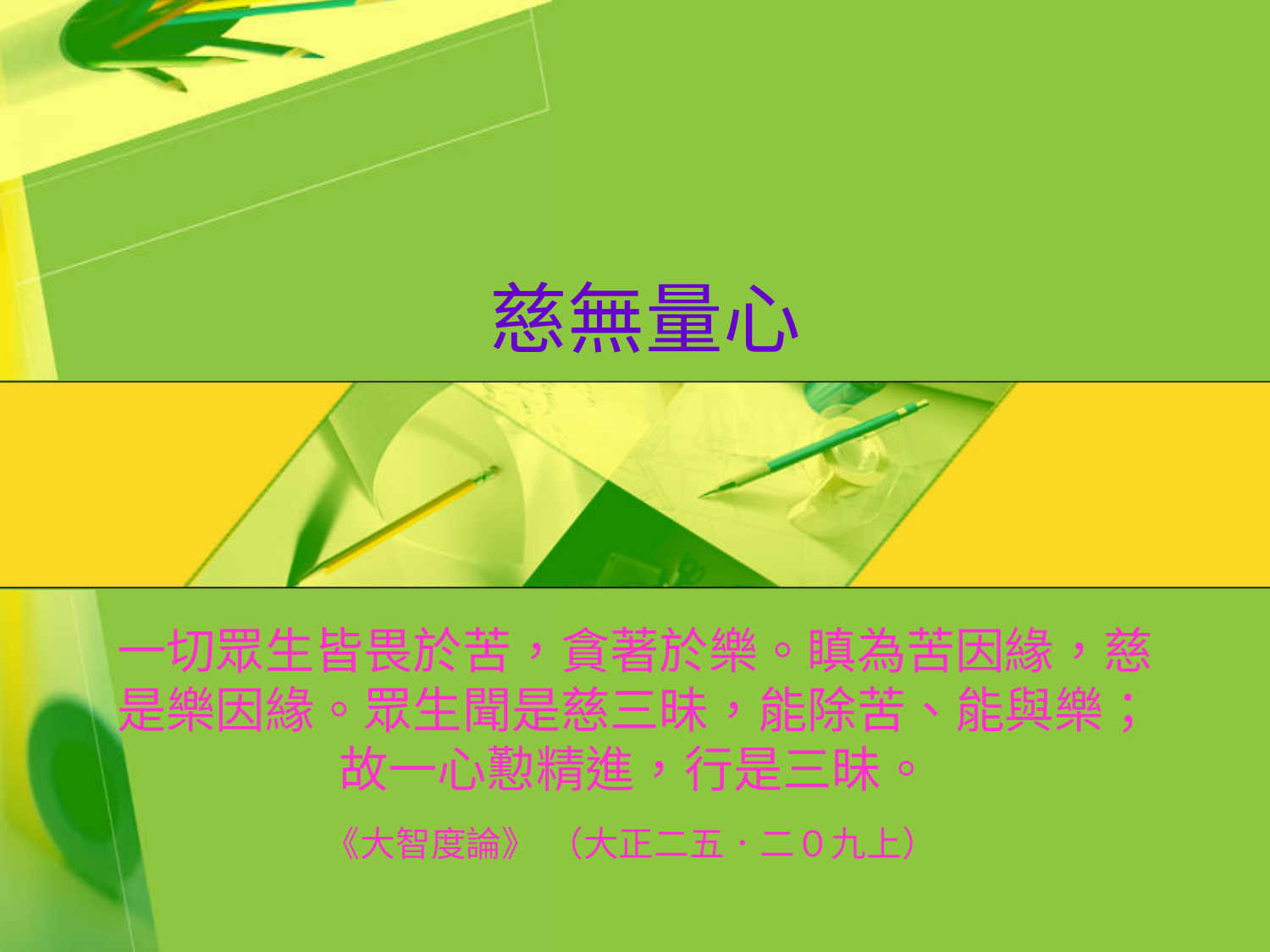

# 慈無量心
一切眾生皆畏於苦，貪著於樂。瞋為苦因緣，慈是樂因緣。眾生聞是慈三昧，能除苦、能與樂；故一心懃精進，行是三昧。
《大智度論》 （大正二五．二０九上）